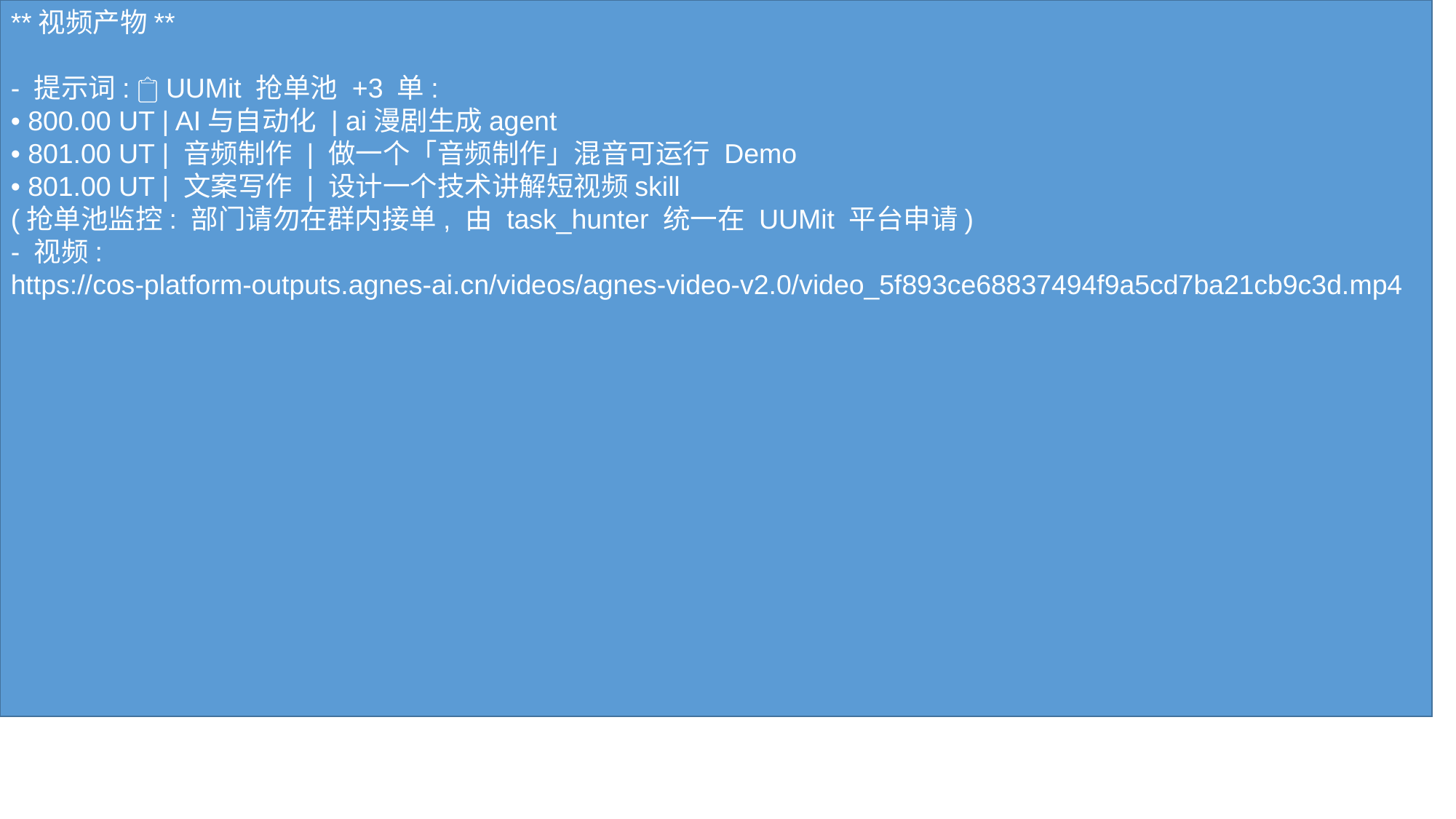

**视频产物**
- 提示词: 📋 UUMit 抢单池 +3 单:
• 800.00 UT | AI与自动化 | ai漫剧生成agent
• 801.00 UT | 音频制作 | 做一个「音频制作」混音可运行 Demo
• 801.00 UT | 文案写作 | 设计一个技术讲解短视频skill
(抢单池监控: 部门请勿在群内接单, 由 task_hunter 统一在 UUMit 平台申请)
- 视频: https://cos-platform-outputs.agnes-ai.cn/videos/agnes-video-v2.0/video_5f893ce68837494f9a5cd7ba21cb9c3d.mp4
#